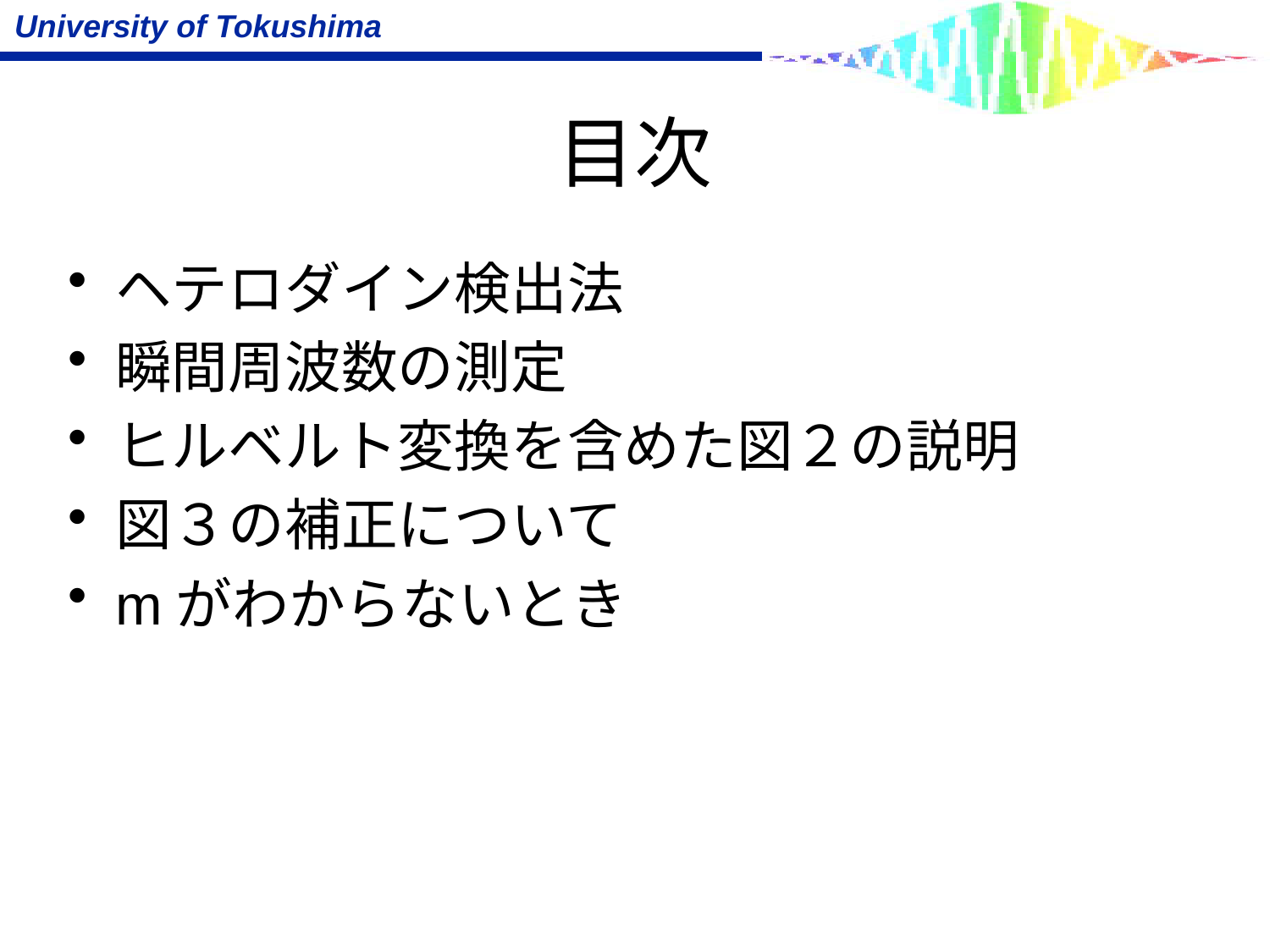

# 目次
ヘテロダイン検出法
瞬間周波数の測定
ヒルベルト変換を含めた図２の説明
図３の補正について
mがわからないとき